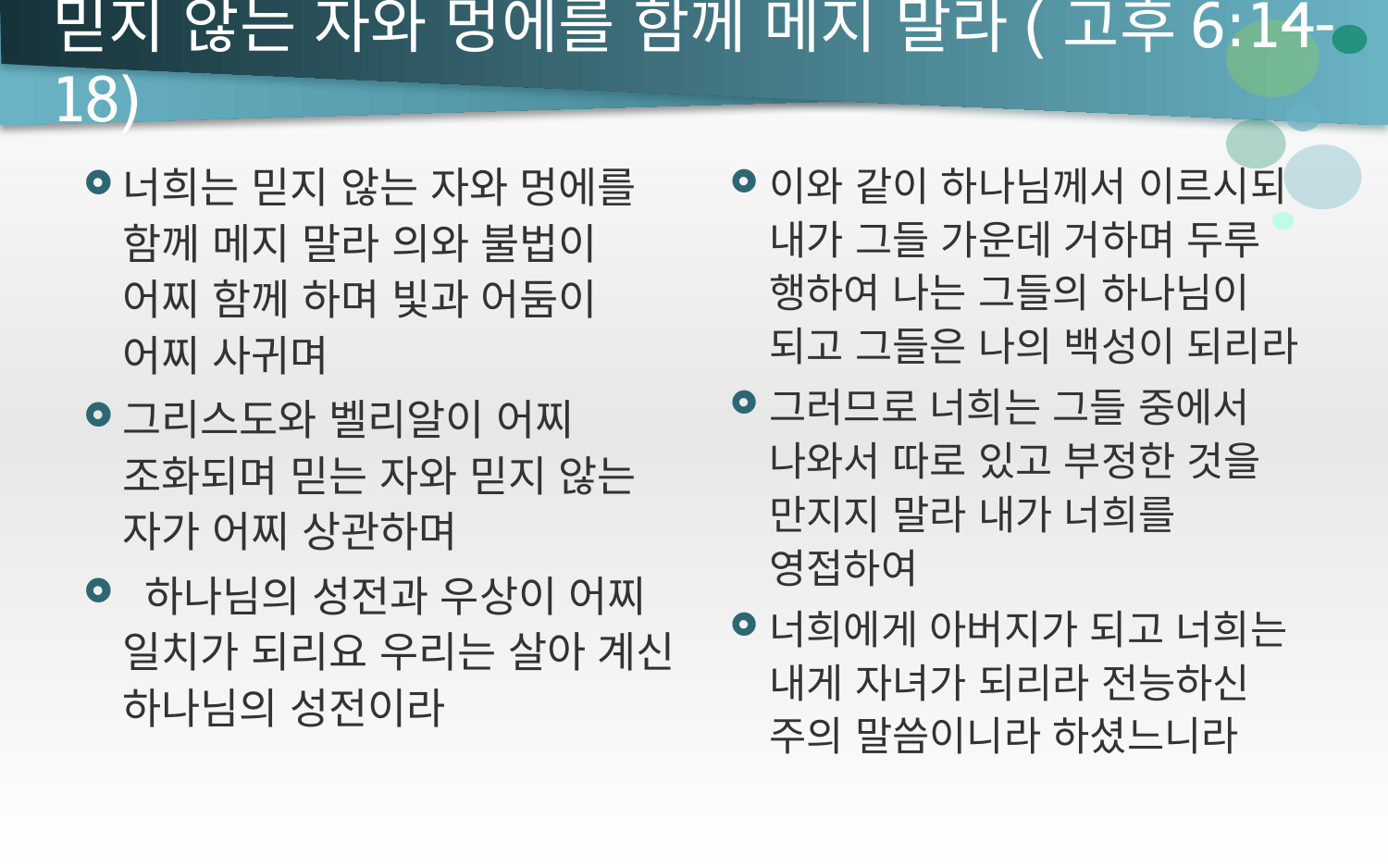

# 믿지 않는 자와 멍에를 함께 메지 말라(고후6:14-18)

너희는 믿지 않는 자와 멍에를 함께 메지 말라 의와 불법이 어찌 함께 하며 빛과 어둠이 어찌 사귀며
그리스도와 벨리알이 어찌 조화되며 믿는 자와 믿지 않는 자가 어찌 상관하며
 하나님의 성전과 우상이 어찌 일치가 되리요 우리는 살아 계신 하나님의 성전이라
이와 같이 하나님께서 이르시되 내가 그들 가운데 거하며 두루 행하여 나는 그들의 하나님이 되고 그들은 나의 백성이 되리라
그러므로 너희는 그들 중에서 나와서 따로 있고 부정한 것을 만지지 말라 내가 너희를 영접하여
너희에게 아버지가 되고 너희는 내게 자녀가 되리라 전능하신 주의 말씀이니라 하셨느니라